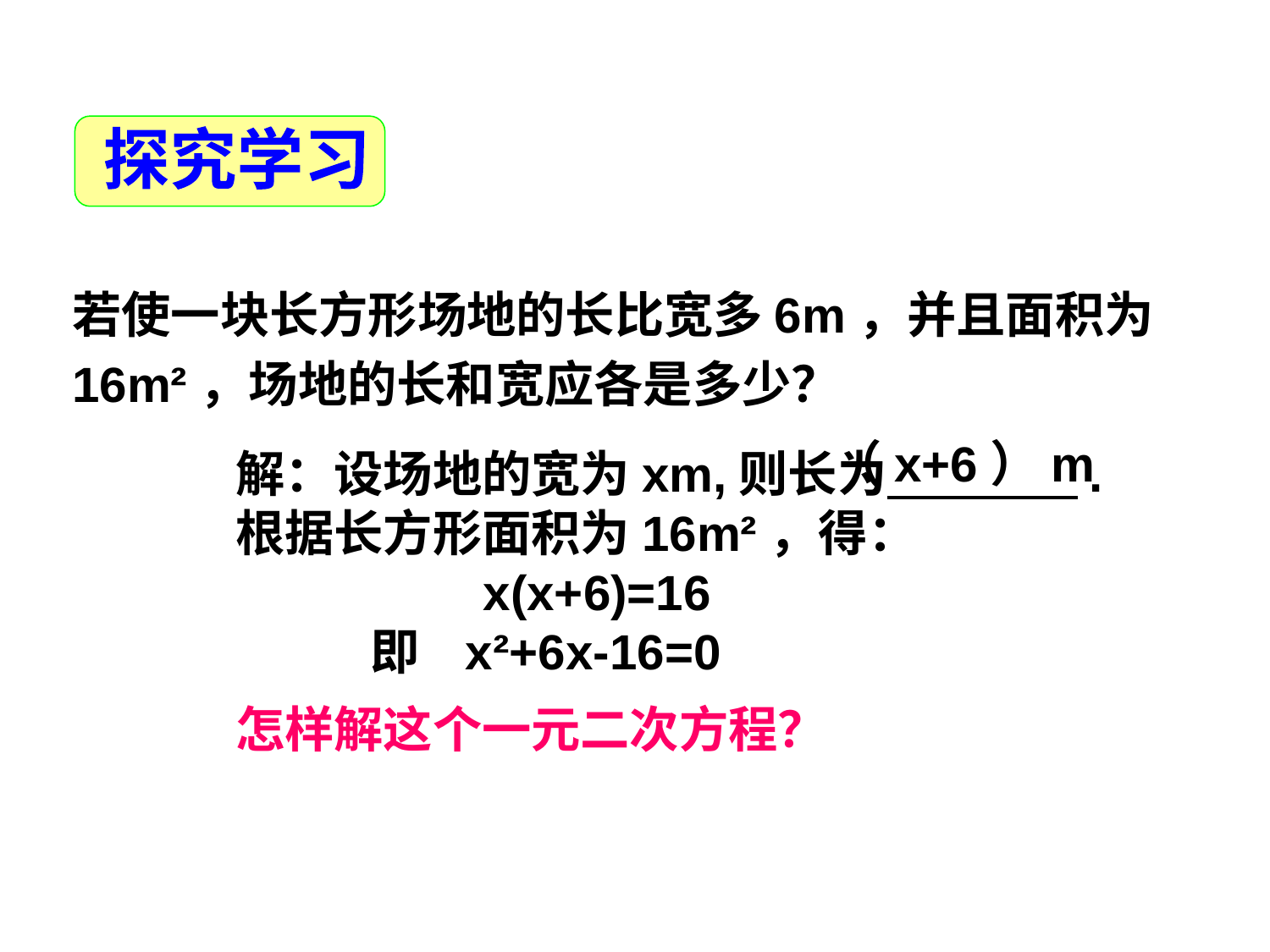

探究学习

若使一块长方形场地的长比宽多6m，并且面积为
16m²，场地的长和宽应各是多少？
（x+6）m
解：设场地的宽为xm,则长为                 .
根据长方形面积为16m²，得：
                  x(x+6)=16
           即   x²+6x-16=0

怎样解这个一元二次方程？